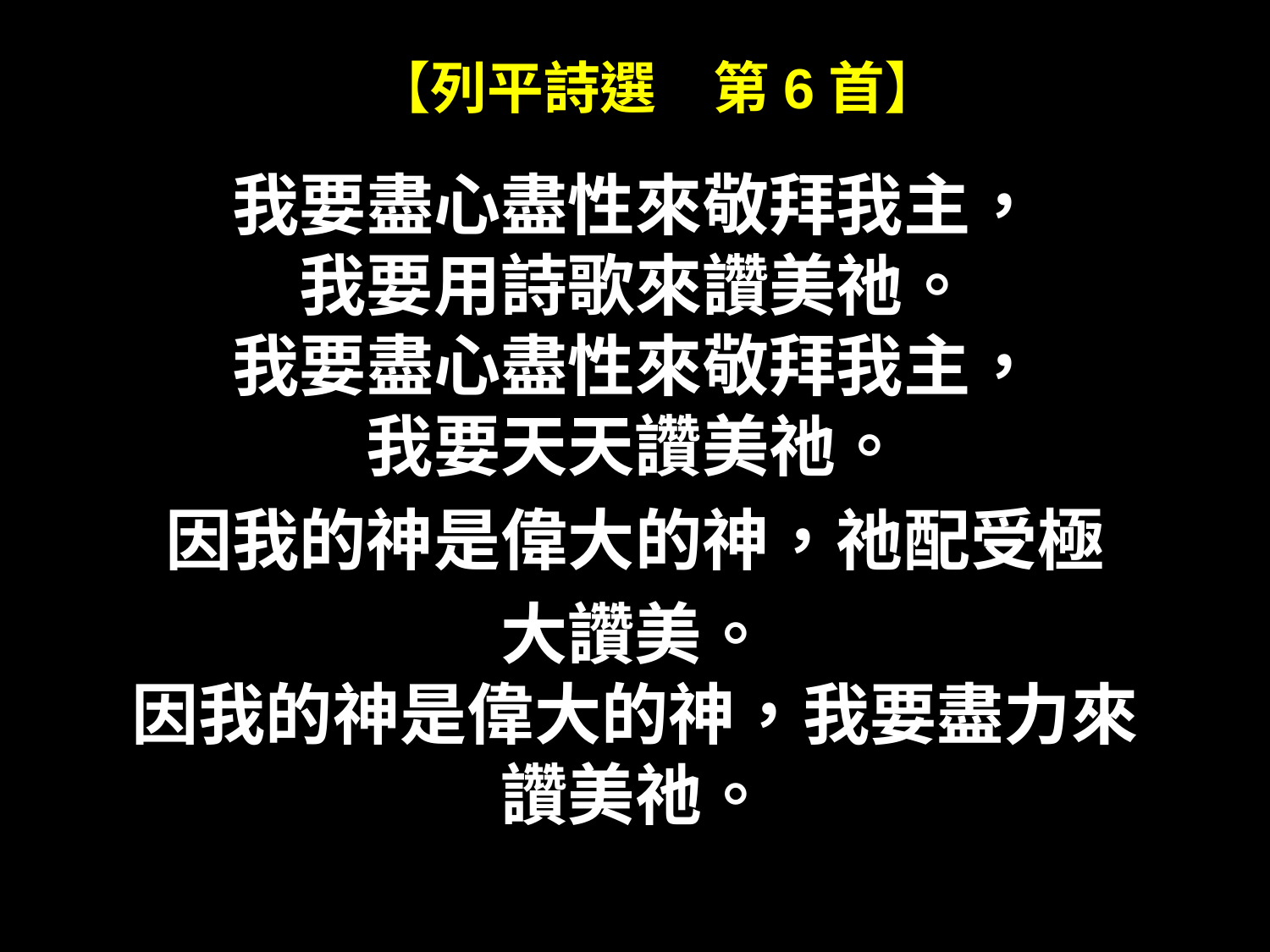

# 【列平詩選　第6首】
我要盡心盡性來敬拜我主，
我要用詩歌來讚美祂。
我要盡心盡性來敬拜我主，
我要天天讚美祂。
因我的神是偉大的神，祂配受極
大讚美。
因我的神是偉大的神，我要盡力來讚美祂。